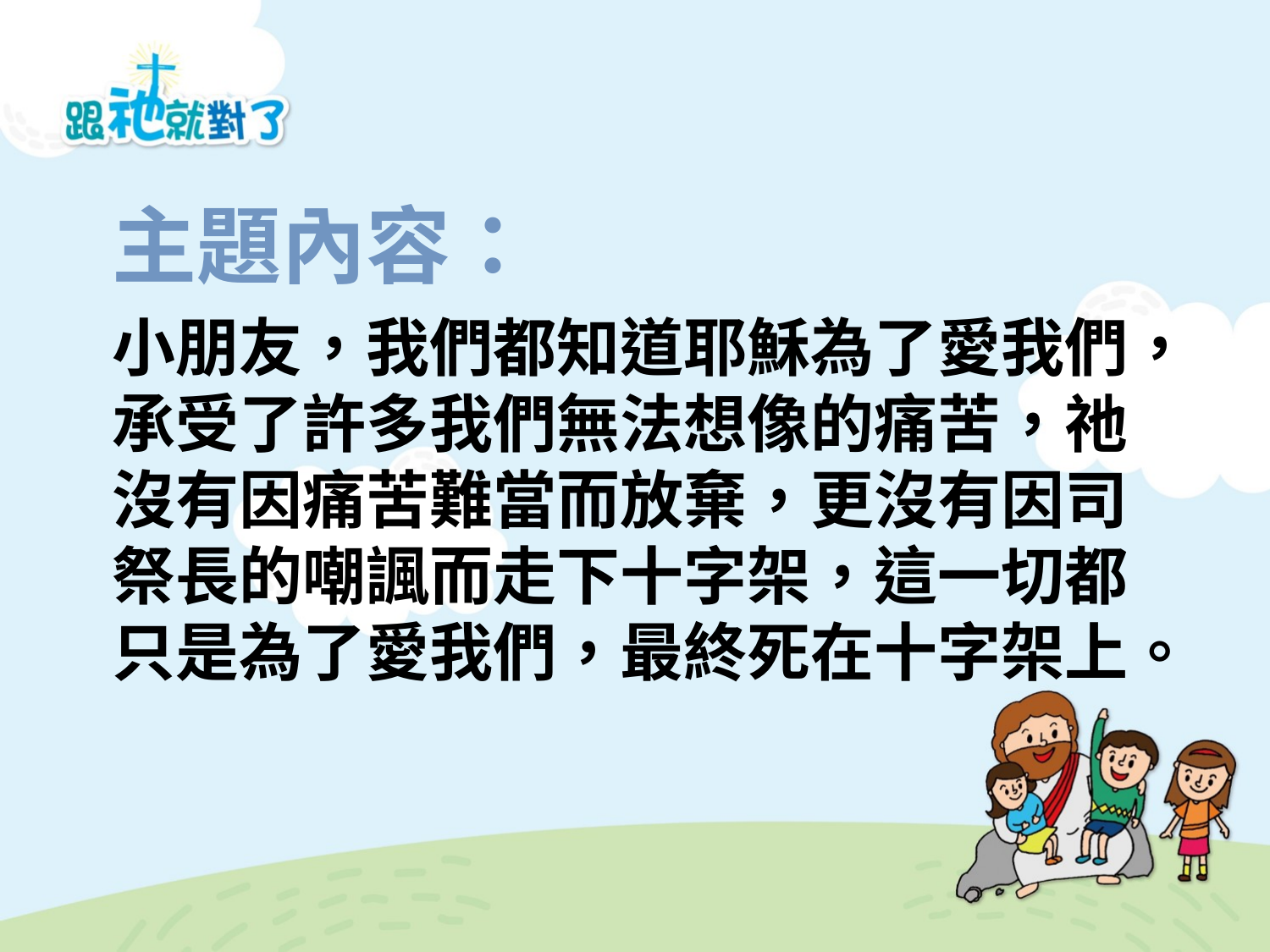

主題內容：
小朋友，我們都知道耶穌為了愛我們，承受了許多我們無法想像的痛苦，祂沒有因痛苦難當而放棄，更沒有因司祭長的嘲諷而走下十字架，這一切都只是為了愛我們，最終死在十字架上。